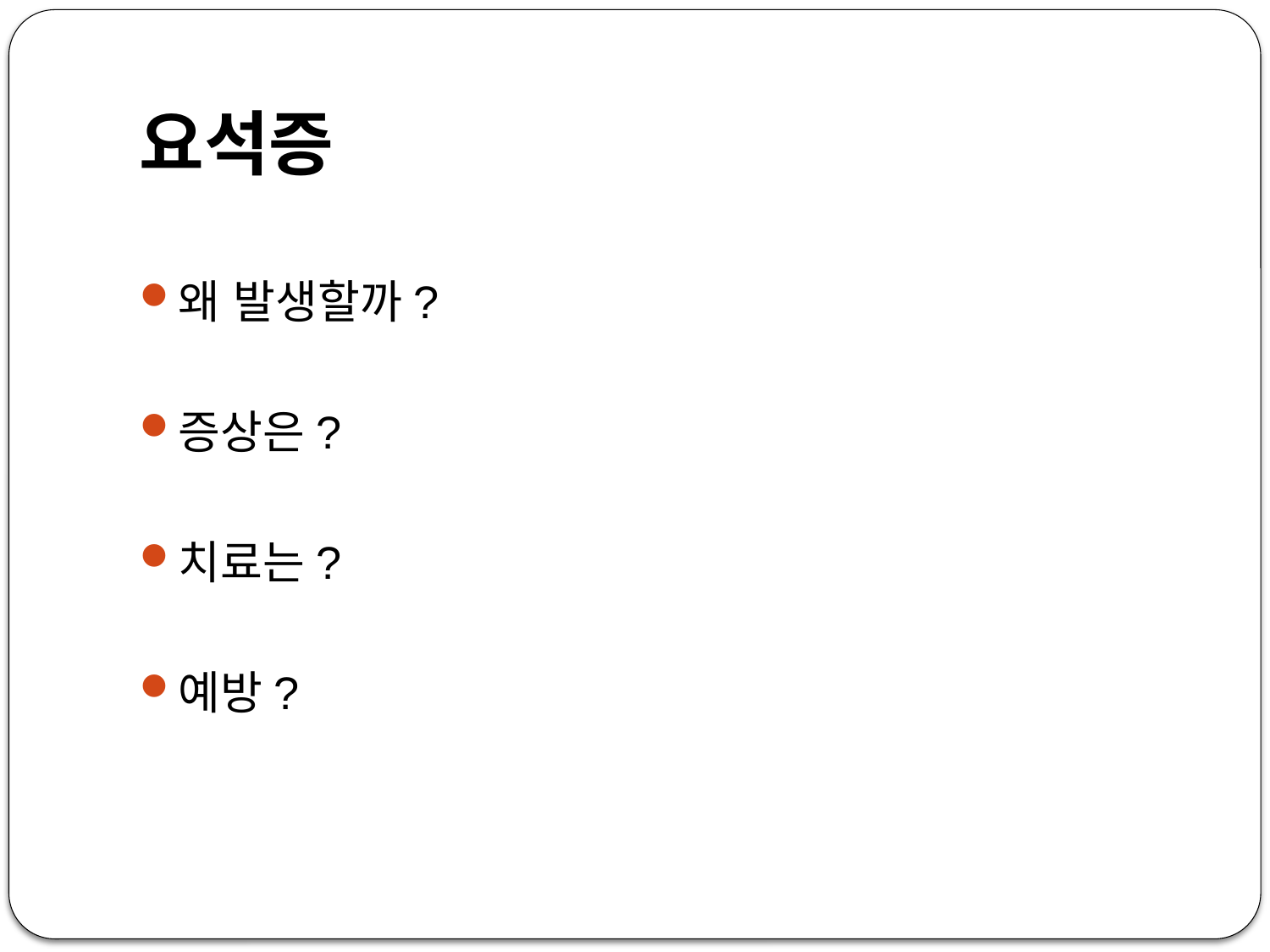

# 요석증

왜 발생할까?

증상은?

치료는?

예방?